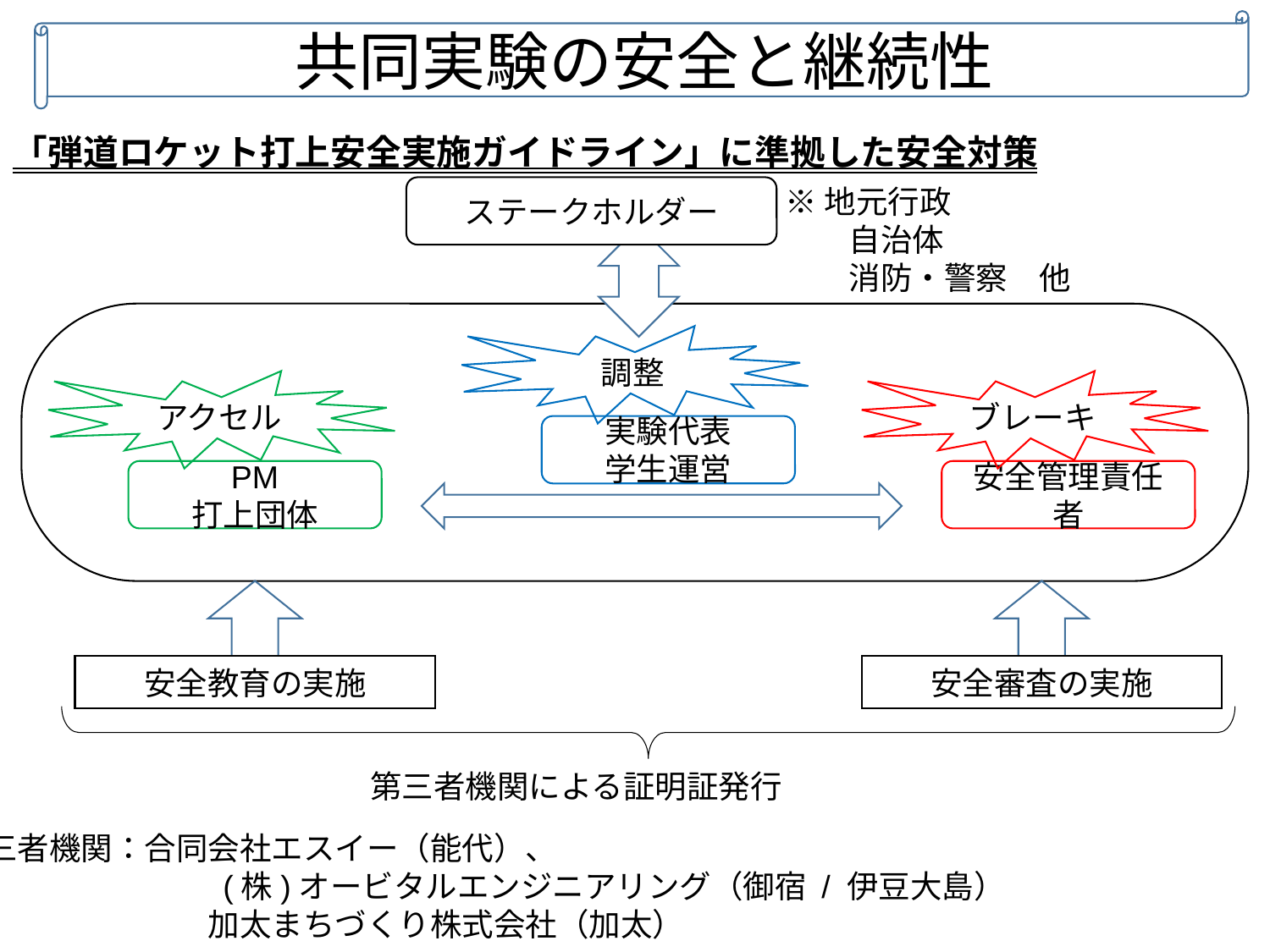

共同実験の安全と継続性
「弾道ロケット打上安全実施ガイドライン」に準拠した安全対策

※地元行政
　　自治体
　　消防・警察　他
ステークホルダー

調整
実験代表
学生運営
アクセル
PM
打上団体
ブレーキ
安全管理責任者

安全教育の実施
安全審査の実施
第三者機関による証明証発行
第三者機関：合同会社エスイー（能代）、
　　　　　 　　　(株)オービタルエンジニアリング（御宿 / 伊豆大島）
　　　　　　　　加太まちづくり株式会社（加太）